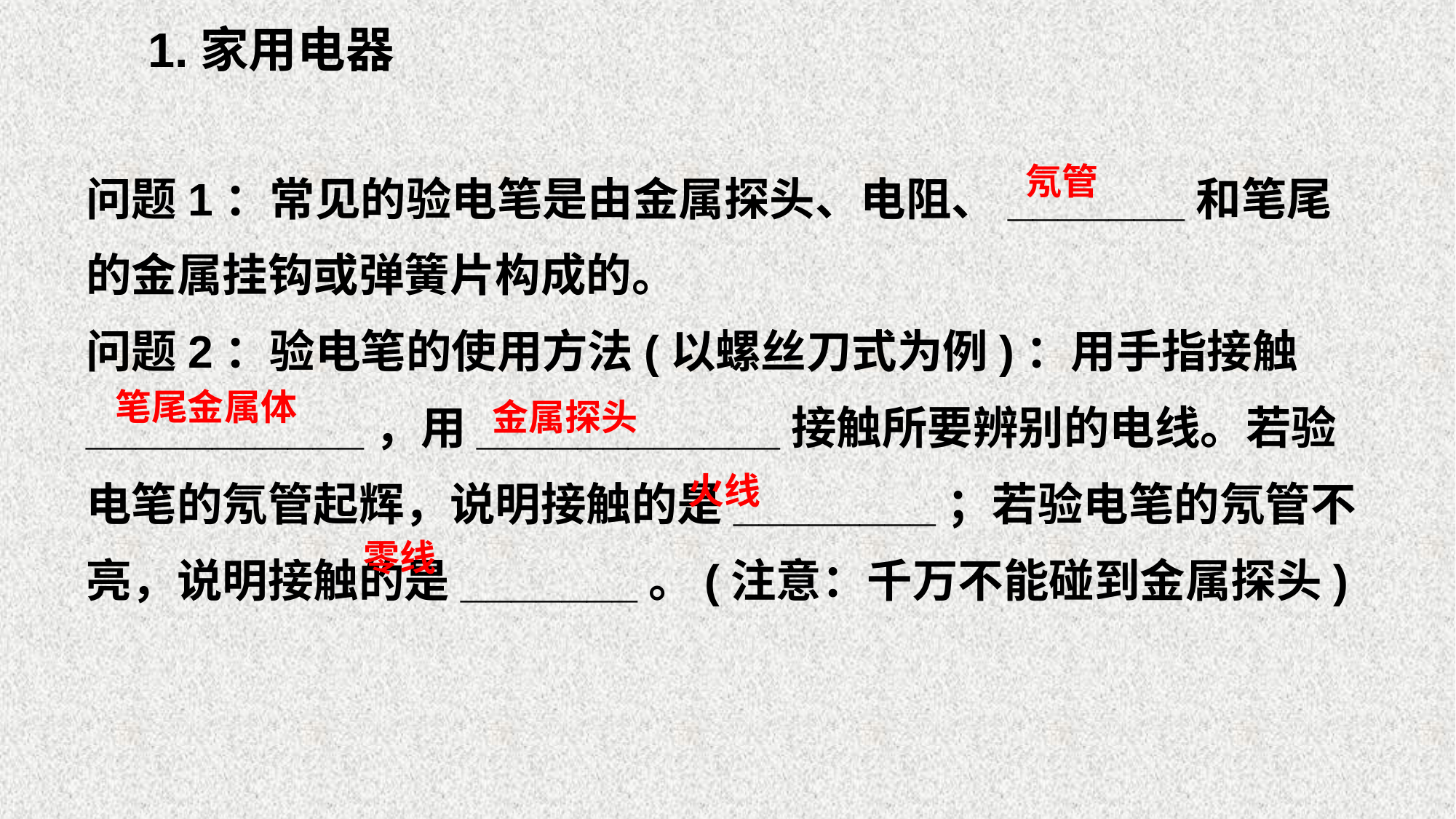

1.家用电器
问题1：常见的验电笔是由金属探头、电阻、_______和笔尾的金属挂钩或弹簧片构成的。
问题2：验电笔的使用方法(以螺丝刀式为例)：用手指接触___________，用____________接触所要辨别的电线。若验电笔的氖管起辉，说明接触的是________；若验电笔的氖管不亮，说明接触的是_______。(注意：千万不能碰到金属探头)
氖管
笔尾金属体
金属探头
火线
零线